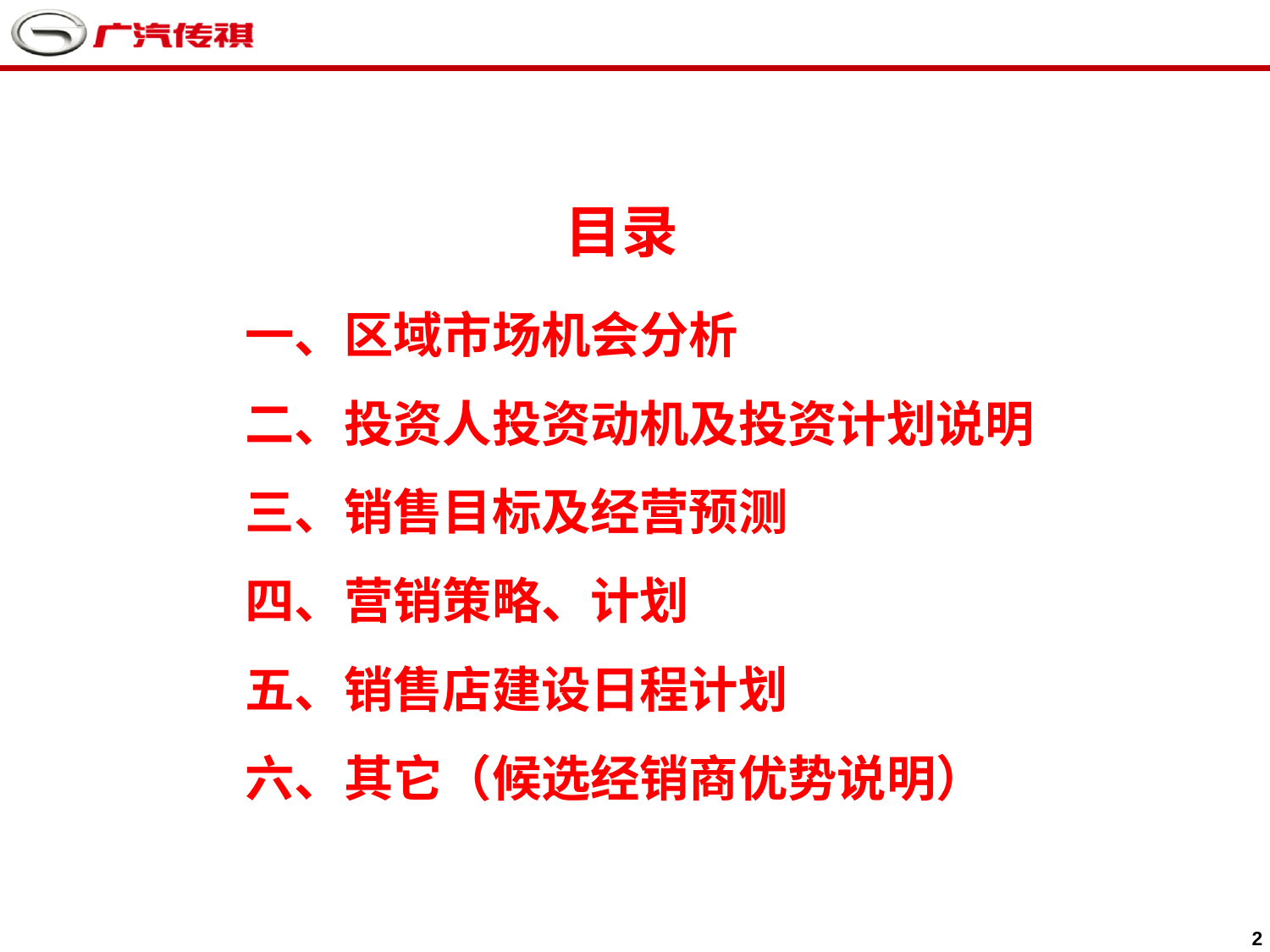

目录
一、区域市场机会分析
二、投资人投资动机及投资计划说明
三、销售目标及经营预测
四、营销策略、计划
五、销售店建设日程计划
六、其它（候选经销商优势说明）